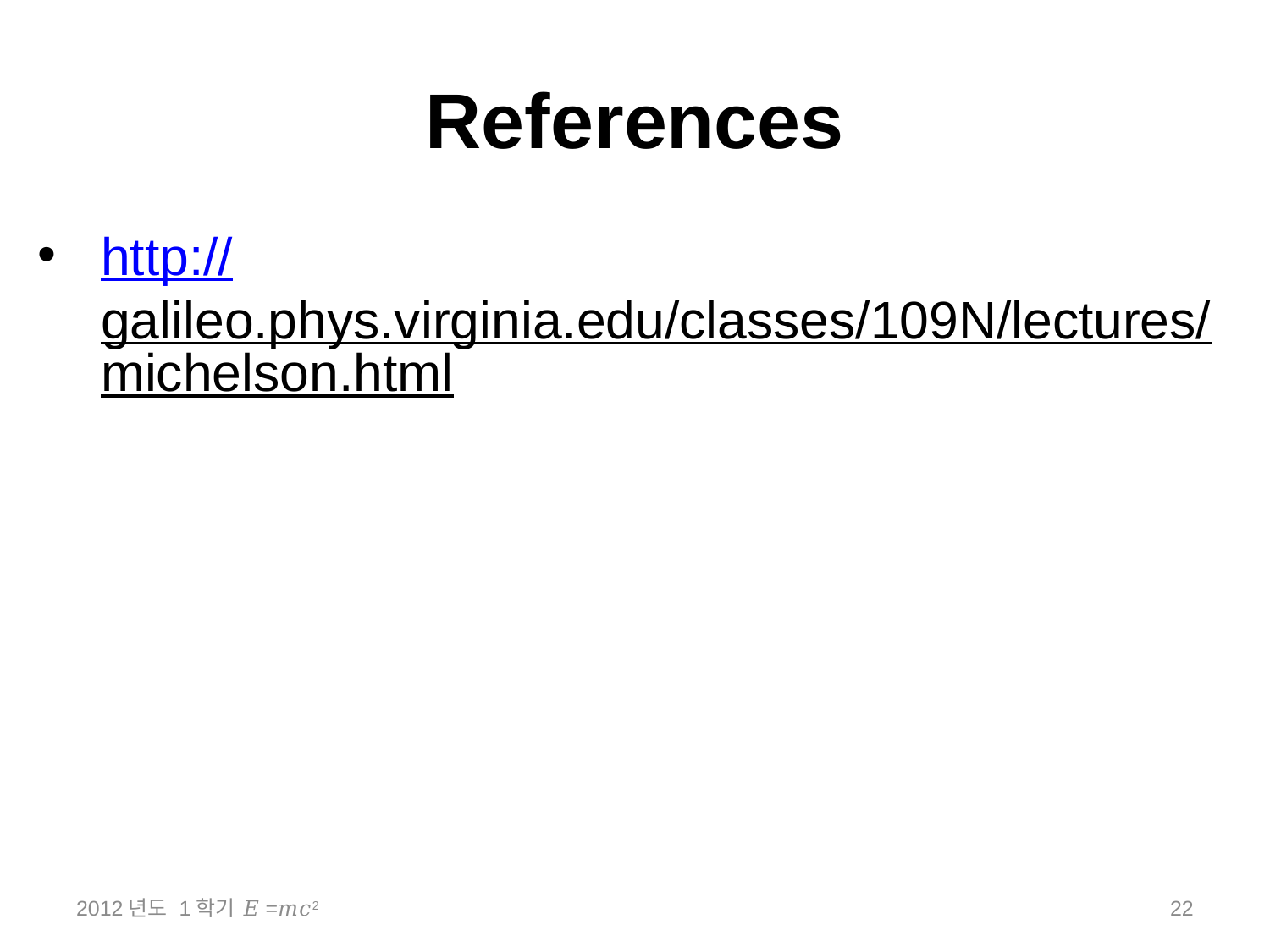

# References
http://galileo.phys.virginia.edu/classes/109N/lectures/michelson.html
2012년도 1학기 𝐸=𝑚𝑐2
22